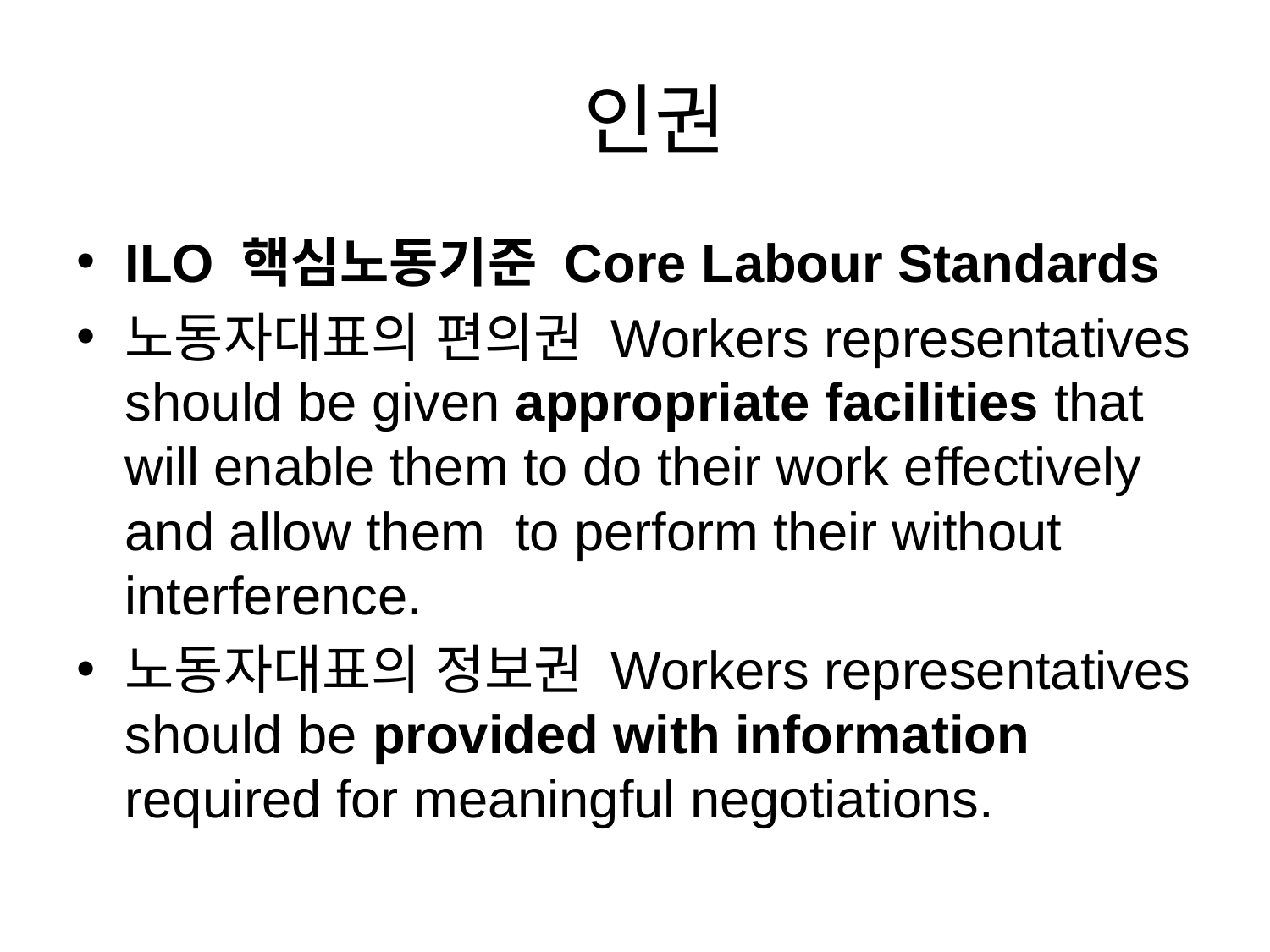

# 인권
ILO 핵심노동기준 Core Labour Standards
노동자대표의 편의권 Workers representatives should be given appropriate facilities that will enable them to do their work effectively and allow them  to perform their without interference.
노동자대표의 정보권 Workers representatives should be provided with information required for meaningful negotiations.